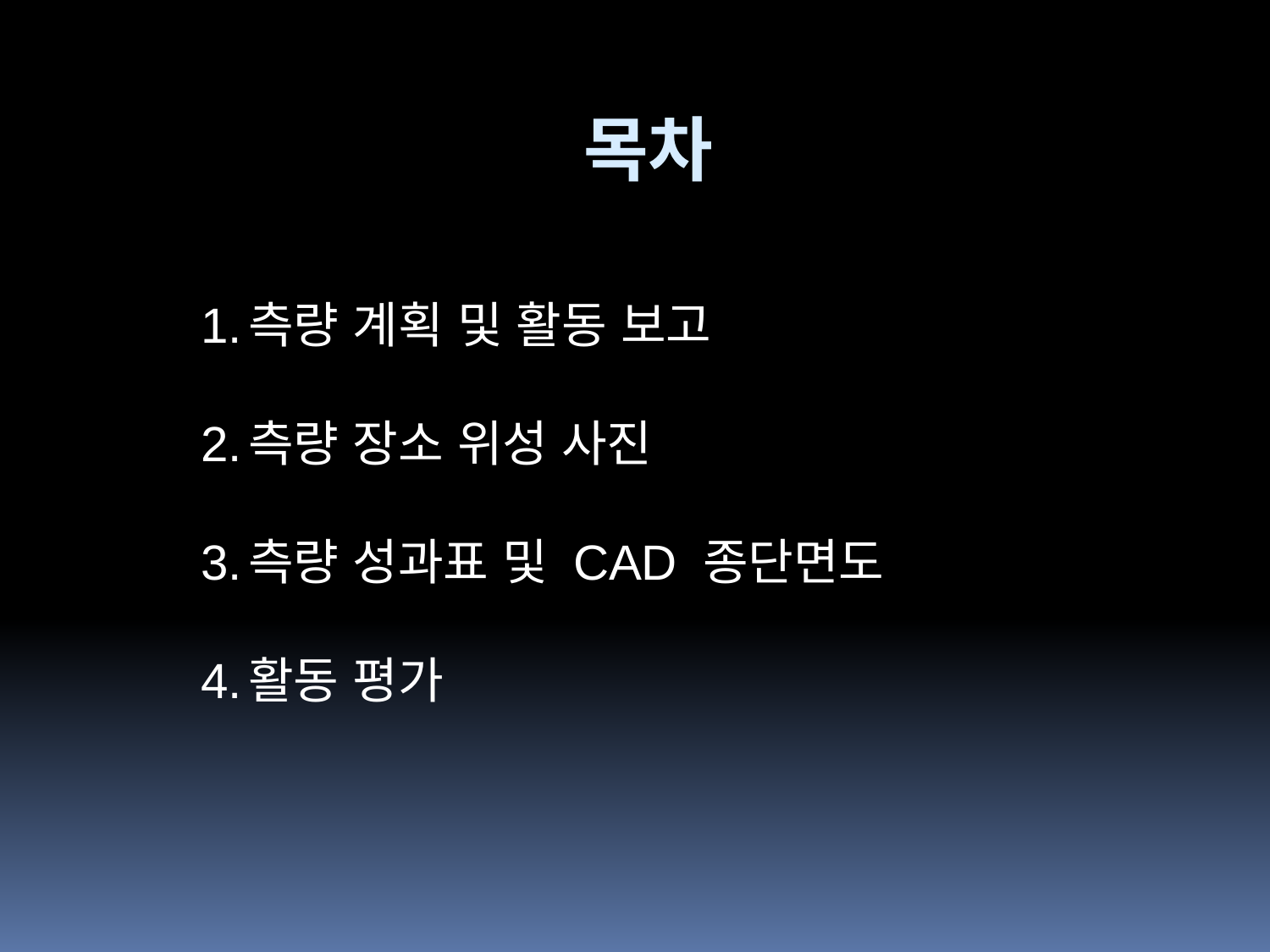

# 목차
측량 계획 및 활동 보고

측량 장소 위성 사진

측량 성과표 및 CAD 종단면도

활동 평가